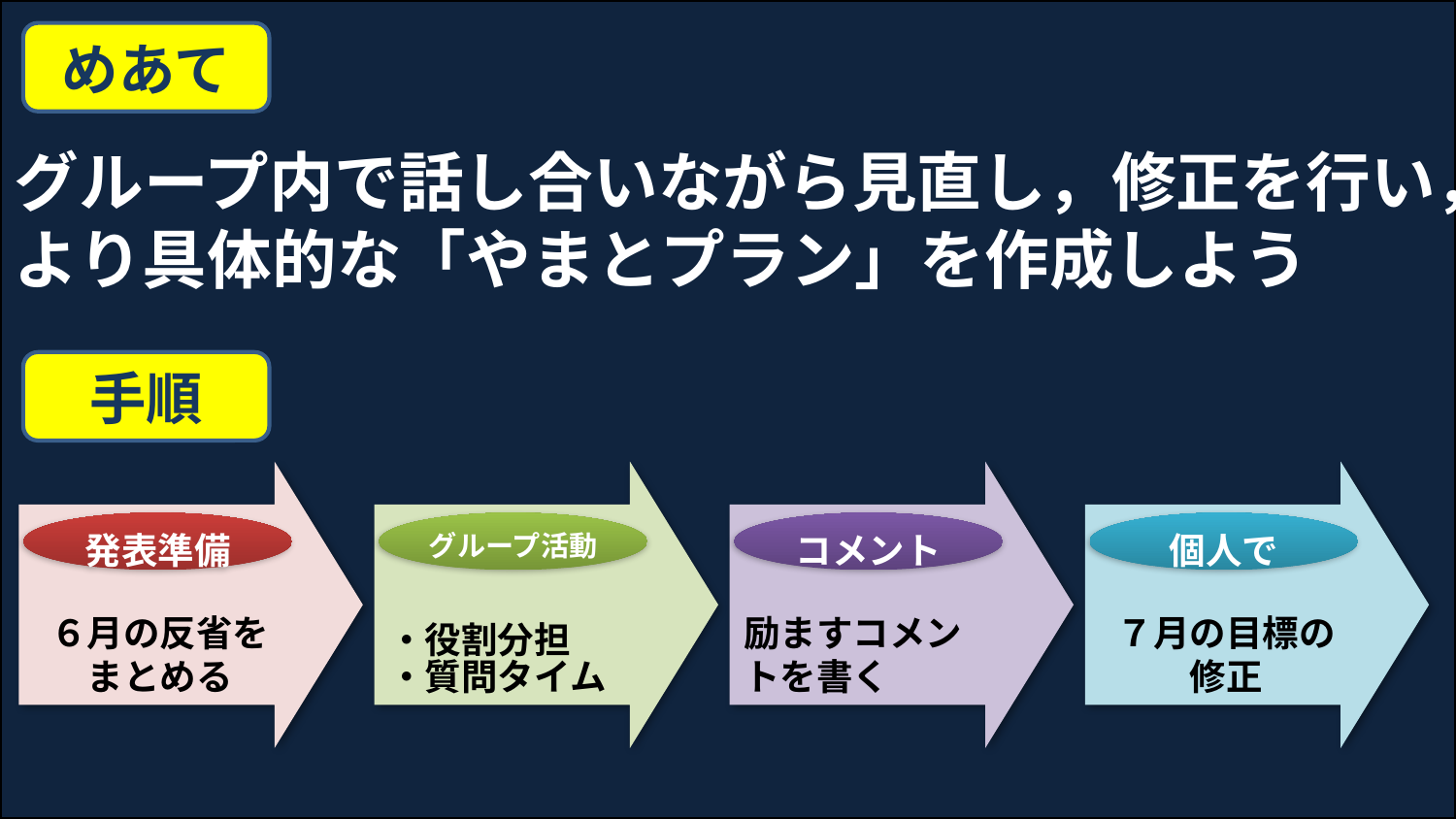

めあて
グループ内で話し合いながら見直し，修正を行い，より具体的な「やまとプラン」を作成しよう
手順
６月の反省を
まとめる
発表準備
・役割分担
・質問タイム
グループ活動
励ますコメントを書く
コメント
７月の目標の
修正
個人で